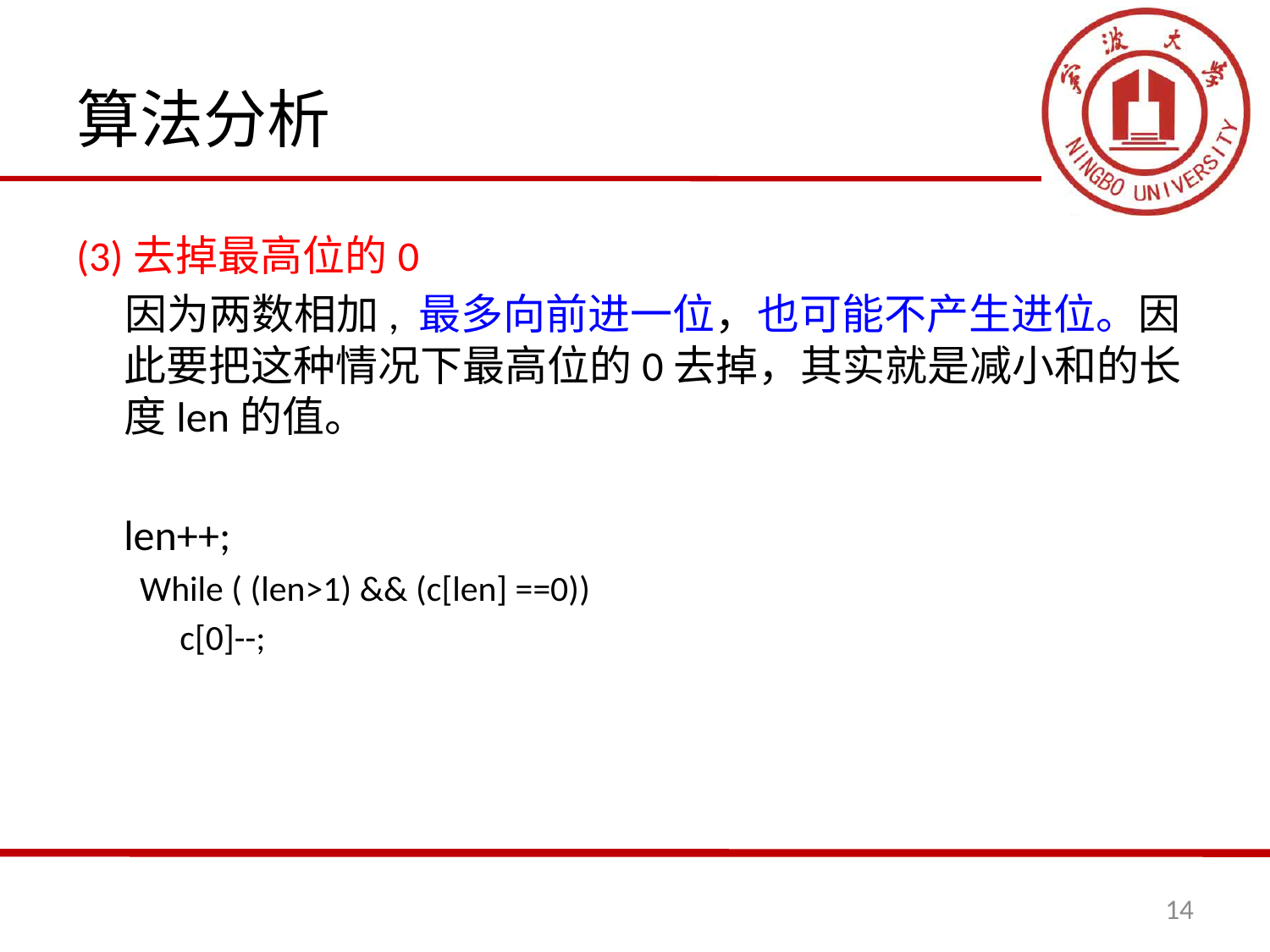

# 算法分析
(3)去掉最高位的0
    因为两数相加, 最多向前进一位，也可能不产生进位。因此要把这种情况下最高位的0去掉，其实就是减小和的长度len的值。

     len++;
While ( (len>1) && (c[len] ==0))
     c[0]--;

14